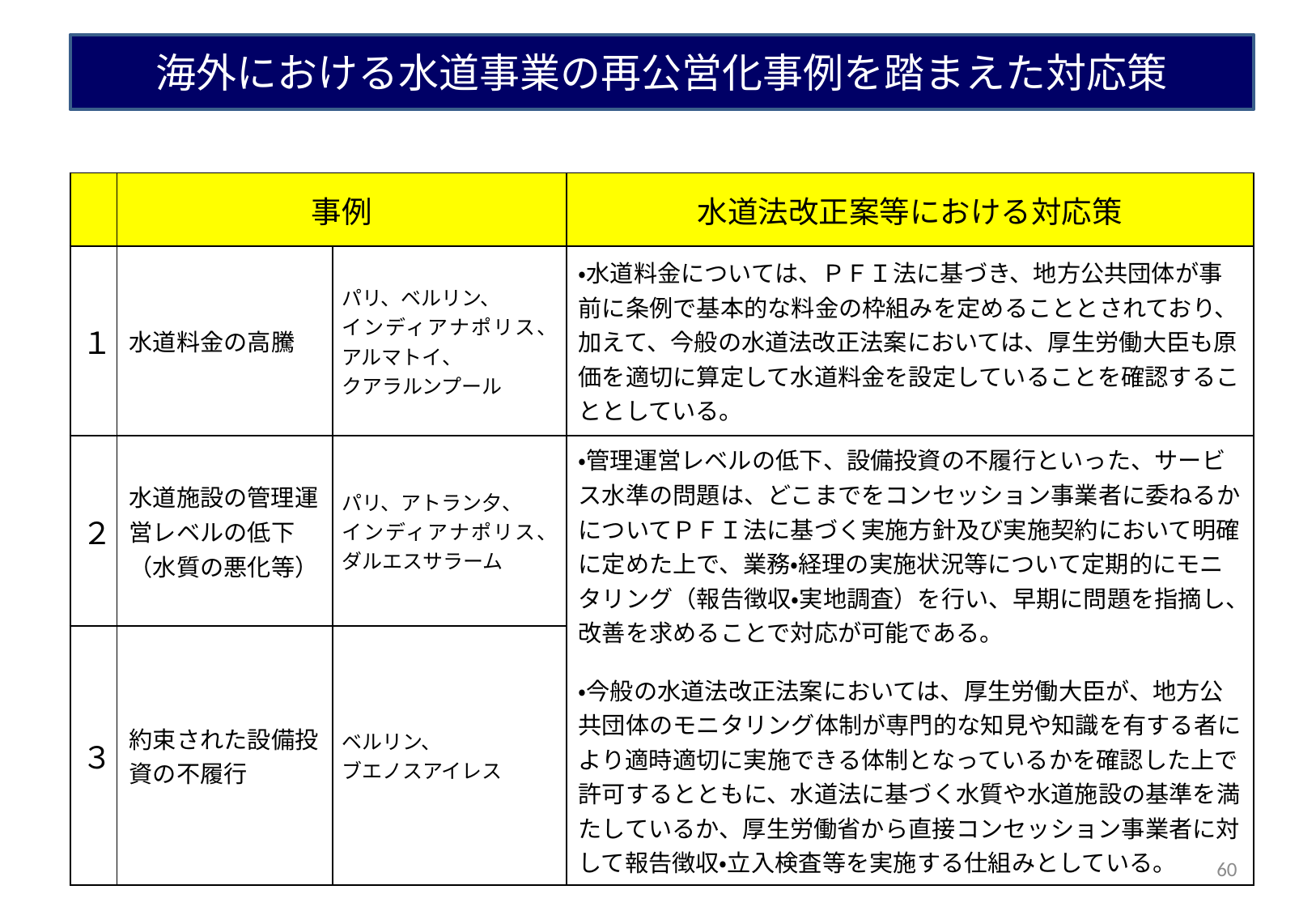

# 海外における水道事業の再公営化事例を踏まえた対応策
|  | 事例 |  | 水道法改正案等における対応策 |
| --- | --- | --- | --- |
| １ | 水道料金の高騰 | パリ、ベルリン、 インディアナポリス、アルマトイ、 クアラルンプール | ・水道料金については、ＰＦＩ法に基づき、地方公共団体が事前に条例で基本的な料金の枠組みを定めることとされており、加えて、今般の水道法改正法案においては、厚生労働大臣も原価を適切に算定して水道料金を設定していることを確認することとしている。 |
| ２ | 水道施設の管理運営レベルの低下 （水質の悪化等） | パリ、アトラン夕、 インディアナポリス、ダルエスサラーム | ・管理運営レベルの低下、設備投資の不履行といった、サービス水準の問題は、どこまでをコンセッション事業者に委ねるかについてＰＦＩ法に基づく実施方針及び実施契約において明確に定めた上で、業務・経理の実施状況等について定期的にモニタリング（報告徴収・実地調査）を行い、早期に問題を指摘し、改善を求めることで対応が可能である。 ・今般の水道法改正法案においては、厚生労働大臣が、地方公共団体のモニタリング体制が専門的な知見や知識を有する者により適時適切に実施できる体制となっているかを確認した上で許可するとともに、水道法に基づく水質や水道施設の基準を満たしているか、厚生労働省から直接コンセッション事業者に対して報告徴収・立入検査等を実施する仕組みとしている。 |
| ３ | 約束された設備投資の不履行 | ベルリン、 ブエノスアイレス |  |
60